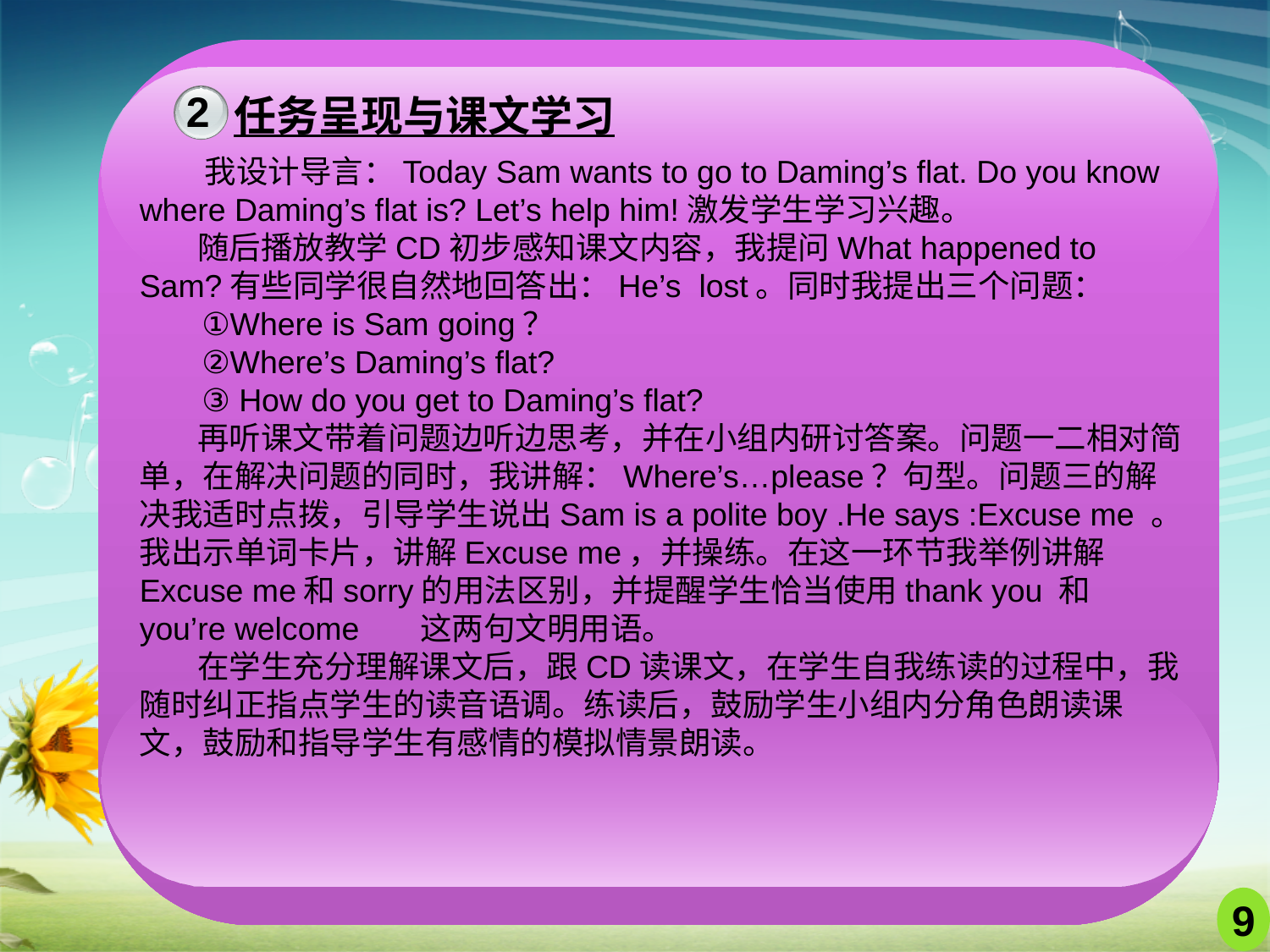

2
任务呈现与课文学习

        我设计导言：Today Sam wants to go to Daming’s flat. Do you know where Daming’s flat is? Let’s help him!激发学生学习兴趣。
       随后播放教学CD初步感知课文内容，我提问What happened to Sam?有些同学很自然地回答出：He’s  lost。同时我提出三个问题：
       ①Where is Sam going？
       ②Where’s Daming’s flat?
       ③ How do you get to Daming’s flat?
       再听课文带着问题边听边思考，并在小组内研讨答案。问题一二相对简单，在解决问题的同时，我讲解：Where’s…please？句型。问题三的解决我适时点拨，引导学生说出Sam is a polite boy .He says :Excuse me 。我出示单词卡片，讲解Excuse me，并操练。在这一环节我举例讲解Excuse me和sorry的用法区别，并提醒学生恰当使用thank you 和 you’re welcome      这两句文明用语。
       在学生充分理解课文后，跟CD读课文，在学生自我练读的过程中，我随时纠正指点学生的读音语调。练读后，鼓励学生小组内分角色朗读课文，鼓励和指导学生有感情的模拟情景朗读。

9